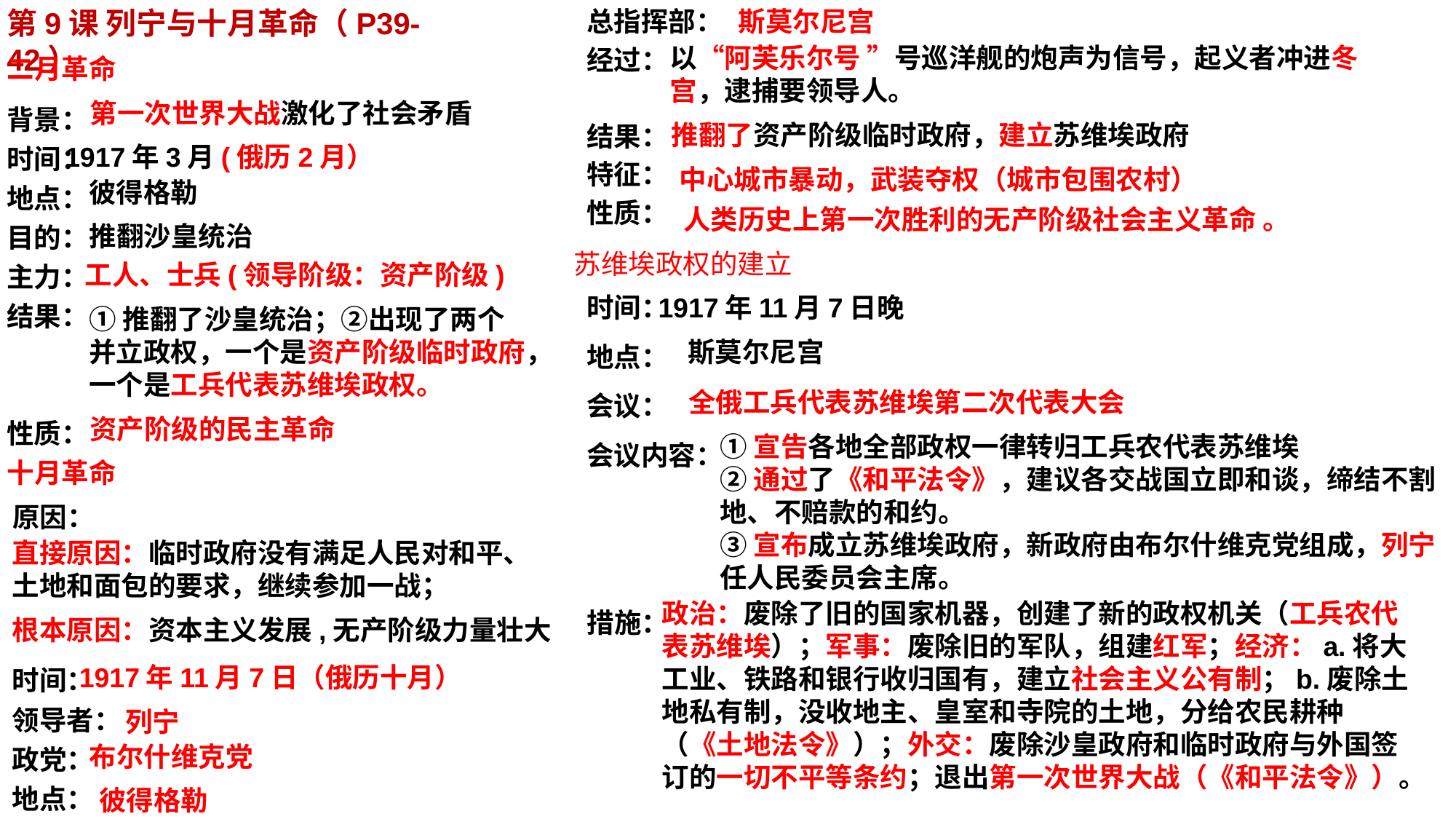

第9课 列宁与十月革命（P39-42）
总指挥部：
经过：

结果：
特征：
性质：
斯莫尔尼宫
以“阿芙乐尔号 ”号巡洋舰的炮声为信号，起义者冲进冬宫，逮捕要领导人。
二月革命
背景：
时间：
地点：
目的：
主力：
结果：

性质：
第一次世界大战激化了社会矛盾
推翻了资产阶级临时政府，建立苏维埃政府
1917年3月(俄历2月）
中心城市暴动，武装夺权（城市包围农村）
彼得格勒
人类历史上第一次胜利的无产阶级社会主义革命 。
推翻沙皇统治
苏维埃政权的建立
工人、士兵(领导阶级：资产阶级)
时间：
地点：
会议：
会议内容：
1917年11月7日晚
①推翻了沙皇统治；②出现了两个并立政权，一个是资产阶级临时政府，一个是工兵代表苏维埃政权。
斯莫尔尼宫
全俄工兵代表苏维埃第二次代表大会
资产阶级的民主革命
①宣告各地全部政权一律转归工兵农代表苏维埃
②通过了《和平法令》，建议各交战国立即和谈，缔结不割地、不赔款的和约。
③宣布成立苏维埃政府，新政府由布尔什维克党组成，列宁任人民委员会主席。
十月革命
原因：
直接原因：临时政府没有满足人民对和平、土地和面包的要求，继续参加一战；
政治：废除了旧的国家机器，创建了新的政权机关（工兵农代表苏维埃）；军事：废除旧的军队，组建红军；经济：a.将大工业、铁路和银行收归国有，建立社会主义公有制；b.废除土地私有制，没收地主、皇室和寺院的土地，分给农民耕种（《土地法令》）；外交：废除沙皇政府和临时政府与外国签订的一切不平等条约；退出第一次世界大战（《和平法令》）。
措施：
根本原因：资本主义发展,无产阶级力量壮大
时间：
领导者：
政党：
地点：
1917年11月7日（俄历十月）
列宁
布尔什维克党
彼得格勒